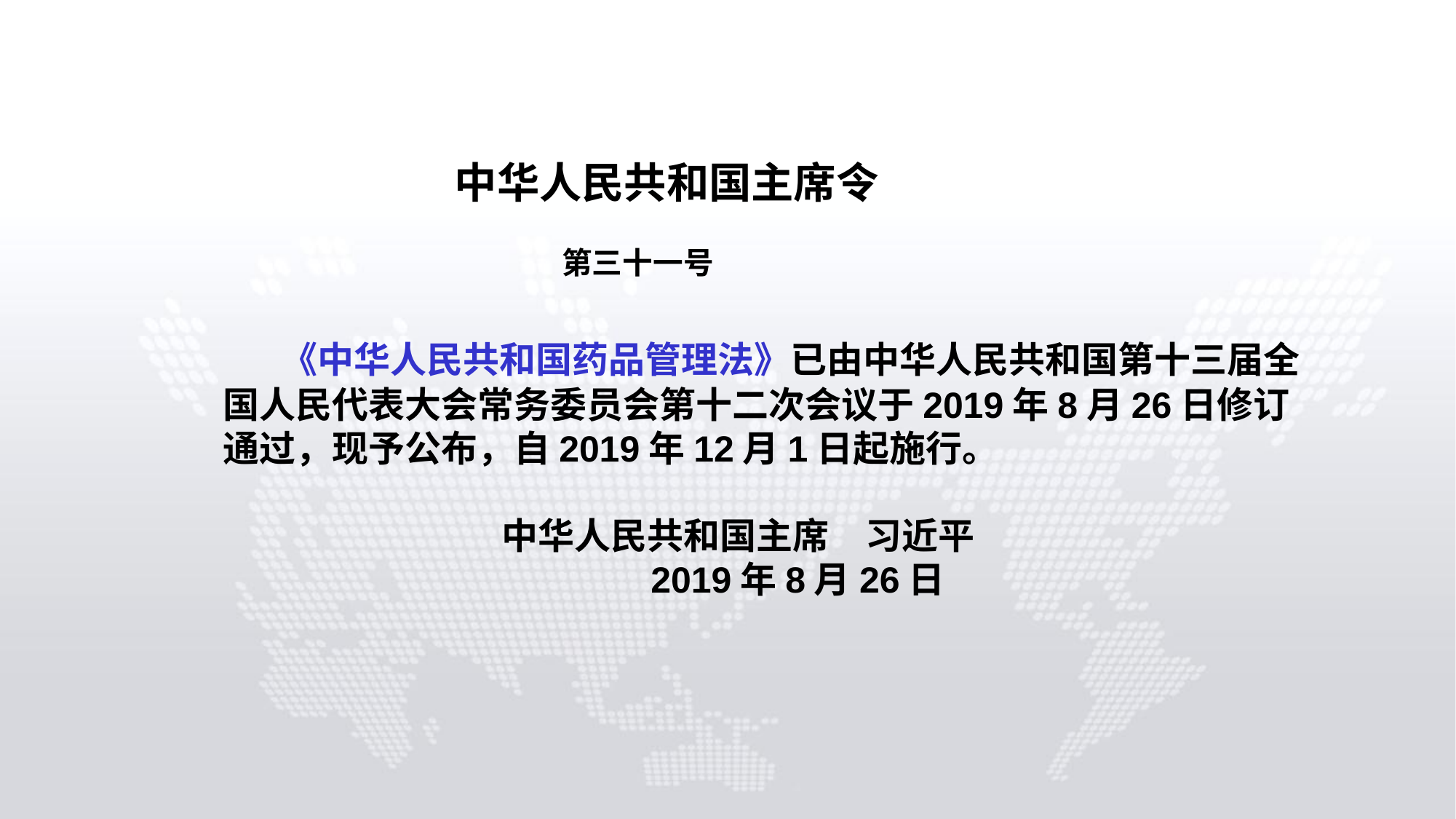

中华人民共和国主席令

                                                第三十一号

     《中华人民共和国药品管理法》已由中华人民共和国第十三届全国人民代表大会常务委员会第十二次会议于2019年8月26日修订通过，现予公布，自2019年12月1日起施行。

                                 中华人民共和国主席　习近平
                                          2019年8月26日